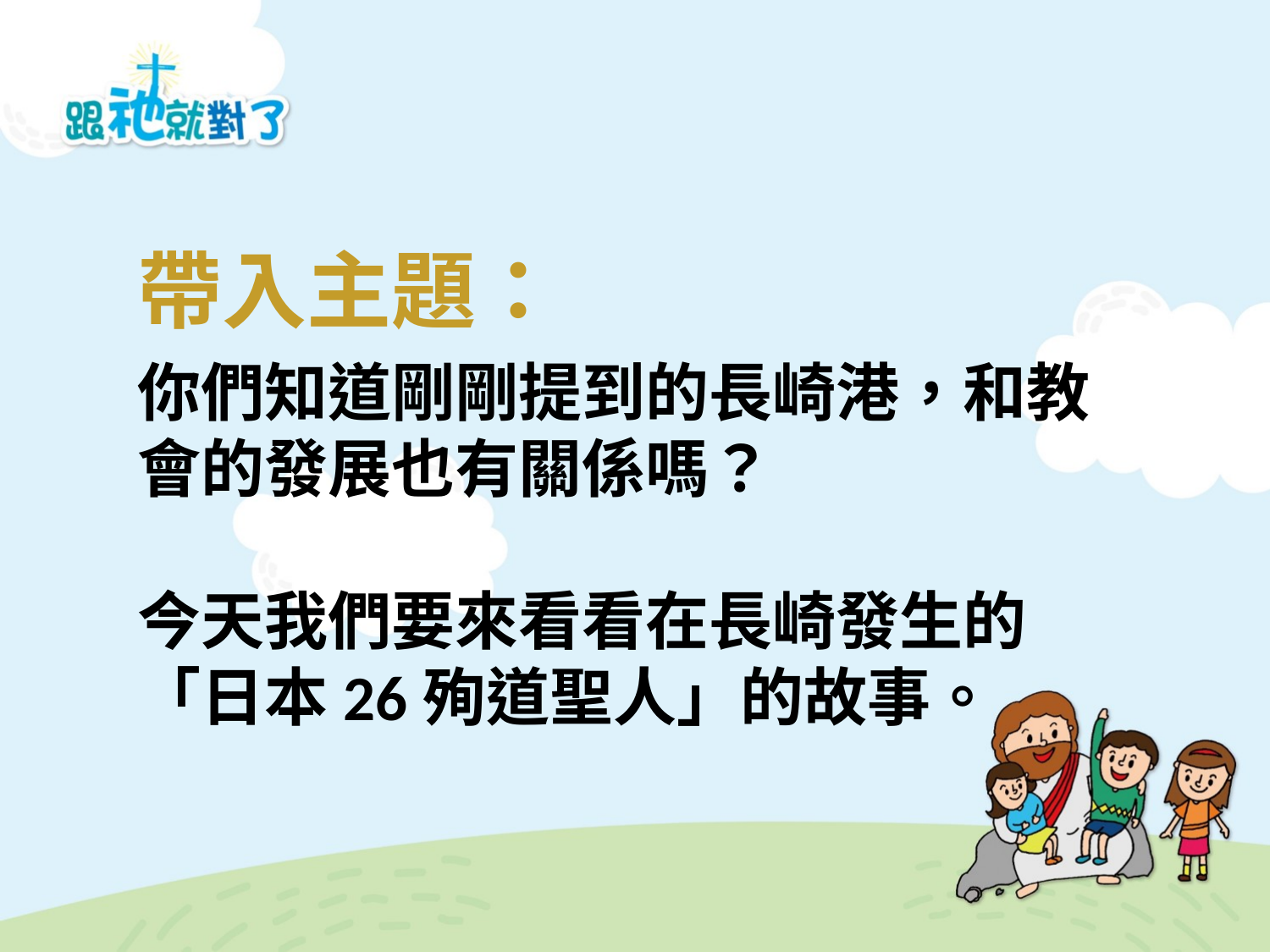

帶入主題：
你們知道剛剛提到的長崎港，和教會的發展也有關係嗎？

今天我們要來看看在長崎發生的「日本26殉道聖人」的故事。